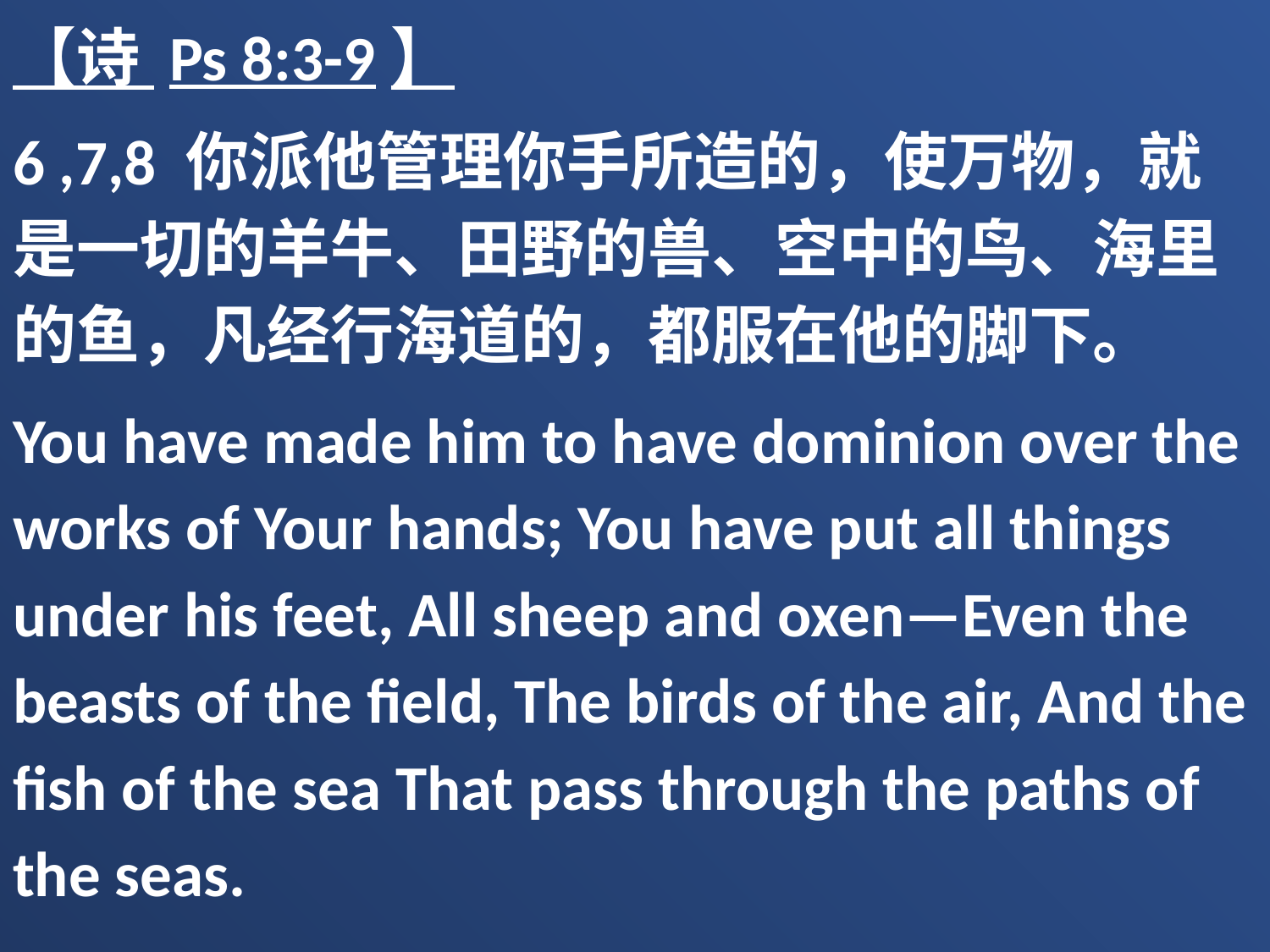

【诗 Ps 8:3-9】
6 ,7,8 你派他管理你手所造的，使万物，就是一切的羊牛、田野的兽、空中的鸟、海里的鱼，凡经行海道的，都服在他的脚下。
You have made him to have dominion over the works of Your hands; You have put all things under his feet, All sheep and oxen—Even the beasts of the field, The birds of the air, And the fish of the sea That pass through the paths of the seas.